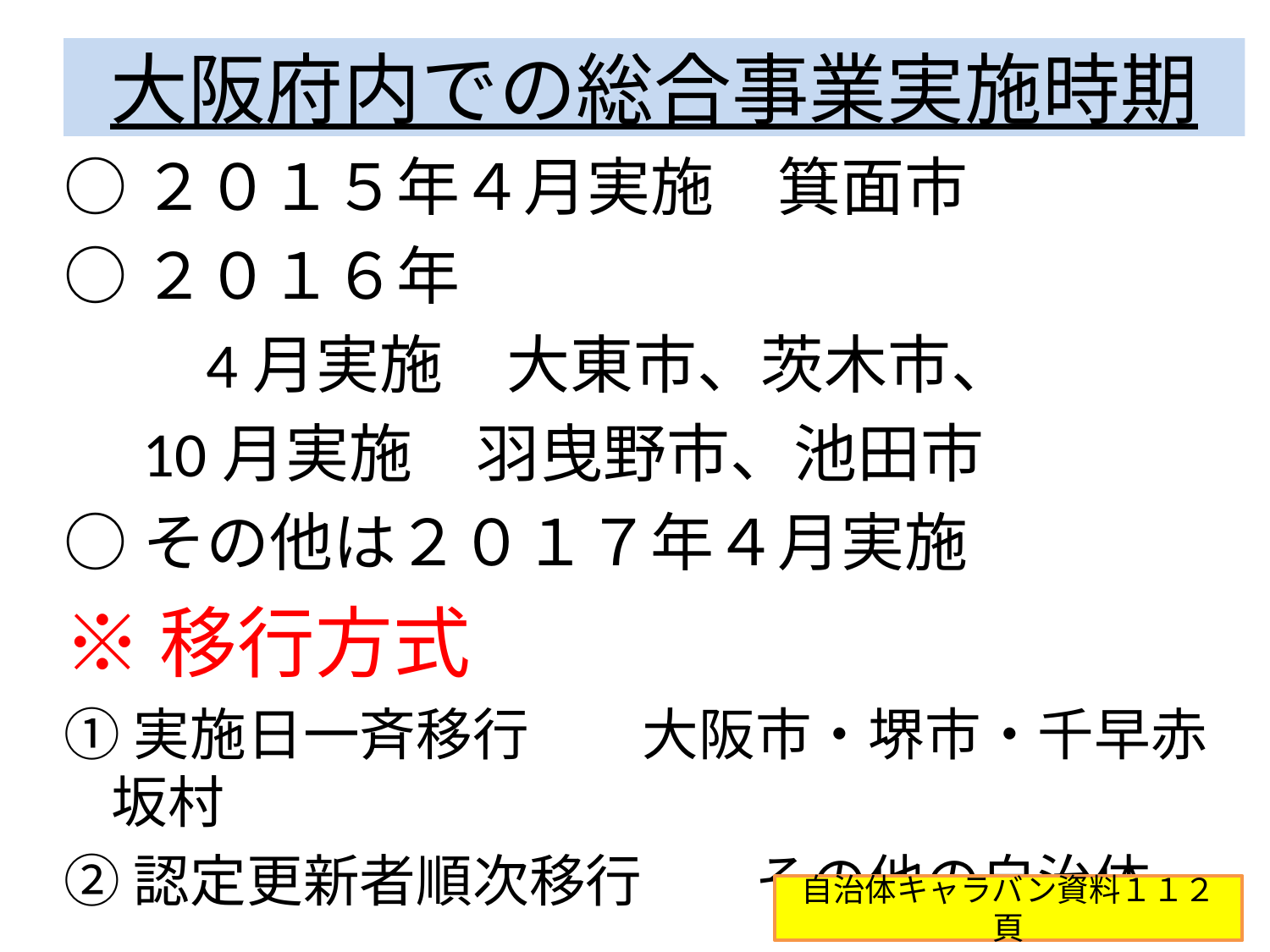

# 大阪府内での総合事業実施時期
○２０１５年４月実施　箕面市
○２０１６年
　　4月実施　大東市、茨木市、
　10月実施　羽曳野市、池田市
○その他は２０１７年４月実施
※移行方式
①実施日一斉移行　　大阪市・堺市・千早赤坂村
②認定更新者順次移行　　その他の自治体
自治体キャラバン資料１１２頁